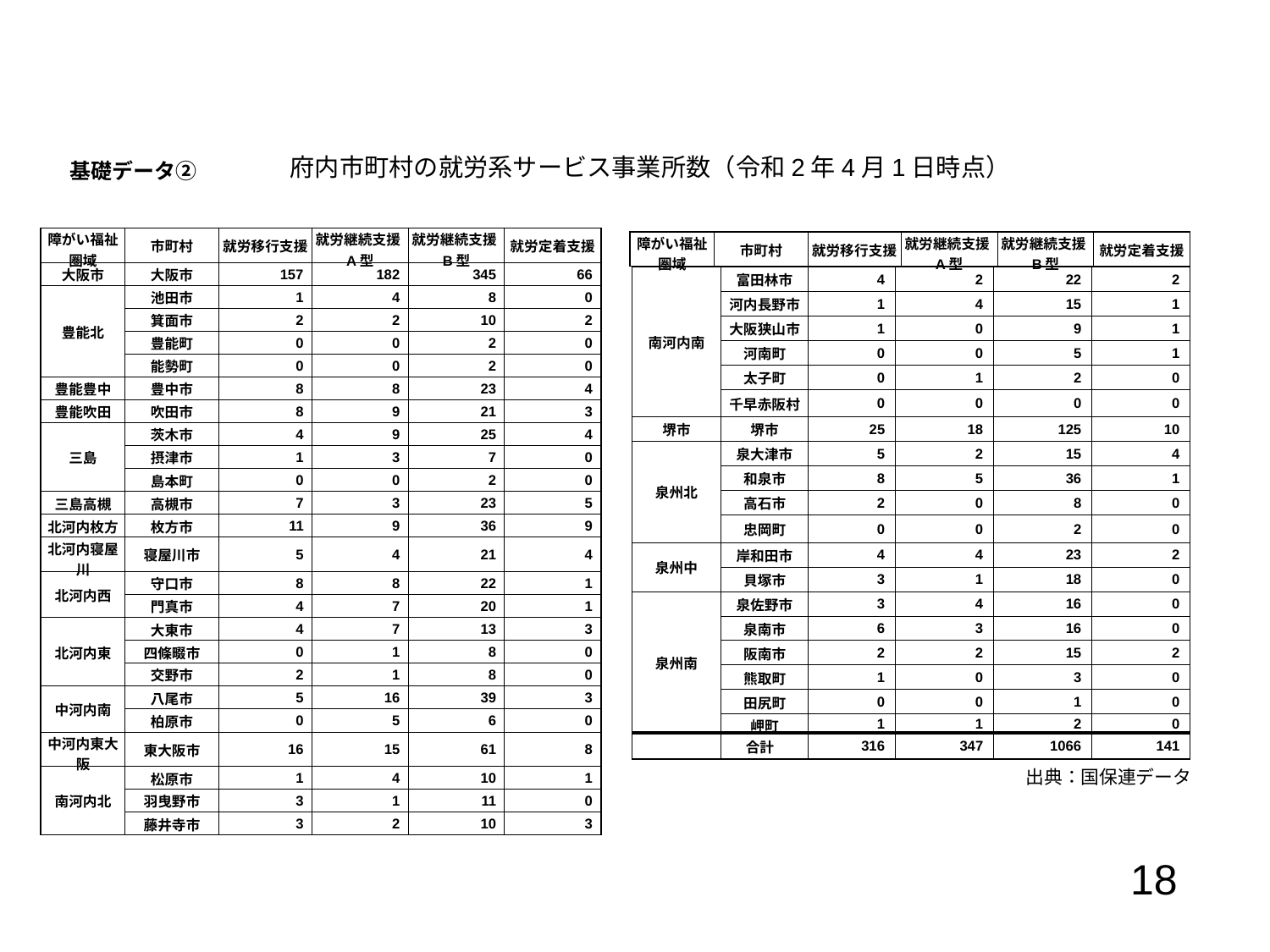

府内市町村の就労系サービス事業所数（令和2年4月1日時点）
基礎データ②
|  | 障がい福祉圏域 | 市町村 | 就労移行支援 | 就労継続支援A型 | 就労継続支援B型 | 就労定着支援 |
| --- | --- | --- | --- | --- | --- | --- |
|  | 大阪市 | 大阪市 | 157 | 182 | 345 | 66 |
|  | 豊能北 | 池田市 | 1 | 4 | 8 | 0 |
|  |  | 箕面市 | 2 | 2 | 10 | 2 |
|  |  | 豊能町 | 0 | 0 | 2 | 0 |
|  |  | 能勢町 | 0 | 0 | 2 | 0 |
|  | 豊能豊中 | 豊中市 | 8 | 8 | 23 | 4 |
|  | 豊能吹田 | 吹田市 | 8 | 9 | 21 | 3 |
|  | 三島 | 茨木市 | 4 | 9 | 25 | 4 |
|  |  | 摂津市 | 1 | 3 | 7 | 0 |
|  |  | 島本町 | 0 | 0 | 2 | 0 |
|  | 三島高槻 | 高槻市 | 7 | 3 | 23 | 5 |
|  | 北河内枚方 | 枚方市 | 11 | 9 | 36 | 9 |
|  | 北河内寝屋川 | 寝屋川市 | 5 | 4 | 21 | 4 |
|  | 北河内西 | 守口市 | 8 | 8 | 22 | 1 |
|  |  | 門真市 | 4 | 7 | 20 | 1 |
|  | 北河内東 | 大東市 | 4 | 7 | 13 | 3 |
|  |  | 四條畷市 | 0 | 1 | 8 | 0 |
|  |  | 交野市 | 2 | 1 | 8 | 0 |
|  | 中河内南 | 八尾市 | 5 | 16 | 39 | 3 |
|  |  | 柏原市 | 0 | 5 | 6 | 0 |
|  | 中河内東大阪 | 東大阪市 | 16 | 15 | 61 | 8 |
|  | 南河内北 | 松原市 | 1 | 4 | 10 | 1 |
|  |  | 羽曳野市 | 3 | 1 | 11 | 0 |
|  |  | 藤井寺市 | 3 | 2 | 10 | 3 |
| 障がい福祉圏域 | 市町村 | 就労移行支援 | 就労継続支援A型 | 就労継続支援B型 | 就労定着支援 |
| --- | --- | --- | --- | --- | --- |
|  | 南河内南 | 富田林市 | 4 | 2 | 22 | 2 |
| --- | --- | --- | --- | --- | --- | --- |
|  |  | 河内長野市 | 1 | 4 | 15 | 1 |
|  |  | 大阪狭山市 | 1 | 0 | 9 | 1 |
|  |  | 河南町 | 0 | 0 | 5 | 1 |
|  |  | 太子町 | 0 | 1 | 2 | 0 |
|  |  | 千早赤阪村 | 0 | 0 | 0 | 0 |
|  | 堺市 | 堺市 | 25 | 18 | 125 | 10 |
|  | 泉州北 | 泉大津市 | 5 | 2 | 15 | 4 |
|  |  | 和泉市 | 8 | 5 | 36 | 1 |
|  |  | 高石市 | 2 | 0 | 8 | 0 |
|  |  | 忠岡町 | 0 | 0 | 2 | 0 |
|  | 泉州中 | 岸和田市 | 4 | 4 | 23 | 2 |
|  |  | 貝塚市 | 3 | 1 | 18 | 0 |
|  | 泉州南 | 泉佐野市 | 3 | 4 | 16 | 0 |
|  |  | 泉南市 | 6 | 3 | 16 | 0 |
|  |  | 阪南市 | 2 | 2 | 15 | 2 |
|  |  | 熊取町 | 1 | 0 | 3 | 0 |
|  |  | 田尻町 | 0 | 0 | 1 | 0 |
|  |  | 岬町 | 1 | 1 | 2 | 0 |
|  |  | 合計 | 316 | 347 | 1066 | 141 |
出典：国保連データ
18